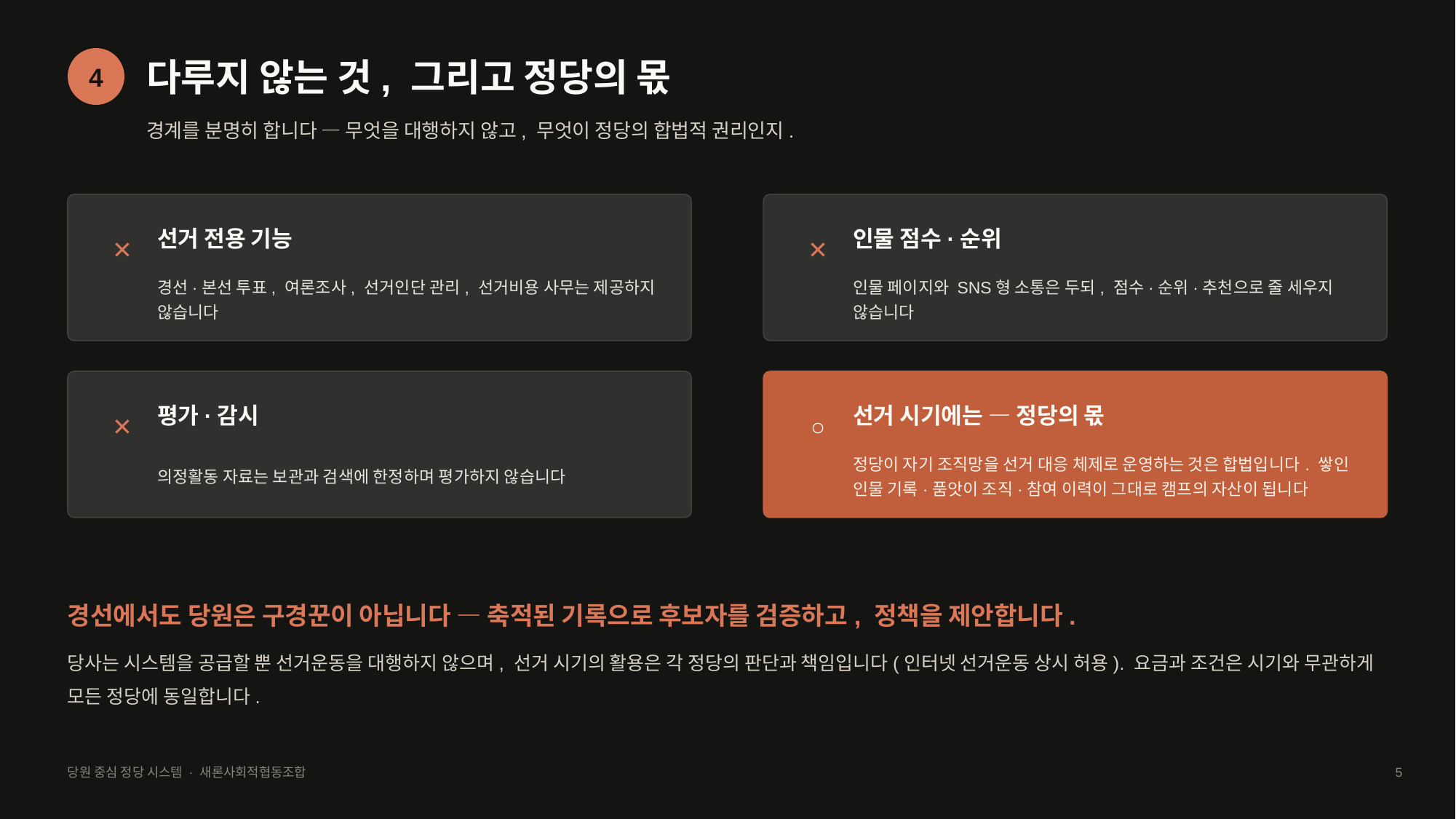

다루지 않는 것, 그리고 정당의 몫

4
경계를 분명히 합니다 — 무엇을 대행하지 않고, 무엇이 정당의 합법적 권리인지.

선거 전용 기능
인물 점수·순위
✕
✕
경선·본선 투표, 여론조사, 선거인단 관리, 선거비용 사무는 제공하지 않습니다
인물 페이지와 SNS형 소통은 두되, 점수·순위·추천으로 줄 세우지 않습니다

평가·감시
선거 시기에는 — 정당의 몫
✕
○
의정활동 자료는 보관과 검색에 한정하며 평가하지 않습니다
정당이 자기 조직망을 선거 대응 체제로 운영하는 것은 합법입니다. 쌓인 인물 기록·품앗이 조직·참여 이력이 그대로 캠프의 자산이 됩니다
경선에서도 당원은 구경꾼이 아닙니다 — 축적된 기록으로 후보자를 검증하고, 정책을 제안합니다.
당사는 시스템을 공급할 뿐 선거운동을 대행하지 않으며, 선거 시기의 활용은 각 정당의 판단과 책임입니다(인터넷 선거운동 상시 허용). 요금과 조건은 시기와 무관하게 모든 정당에 동일합니다.
당원 중심 정당 시스템 · 새론사회적협동조합
5